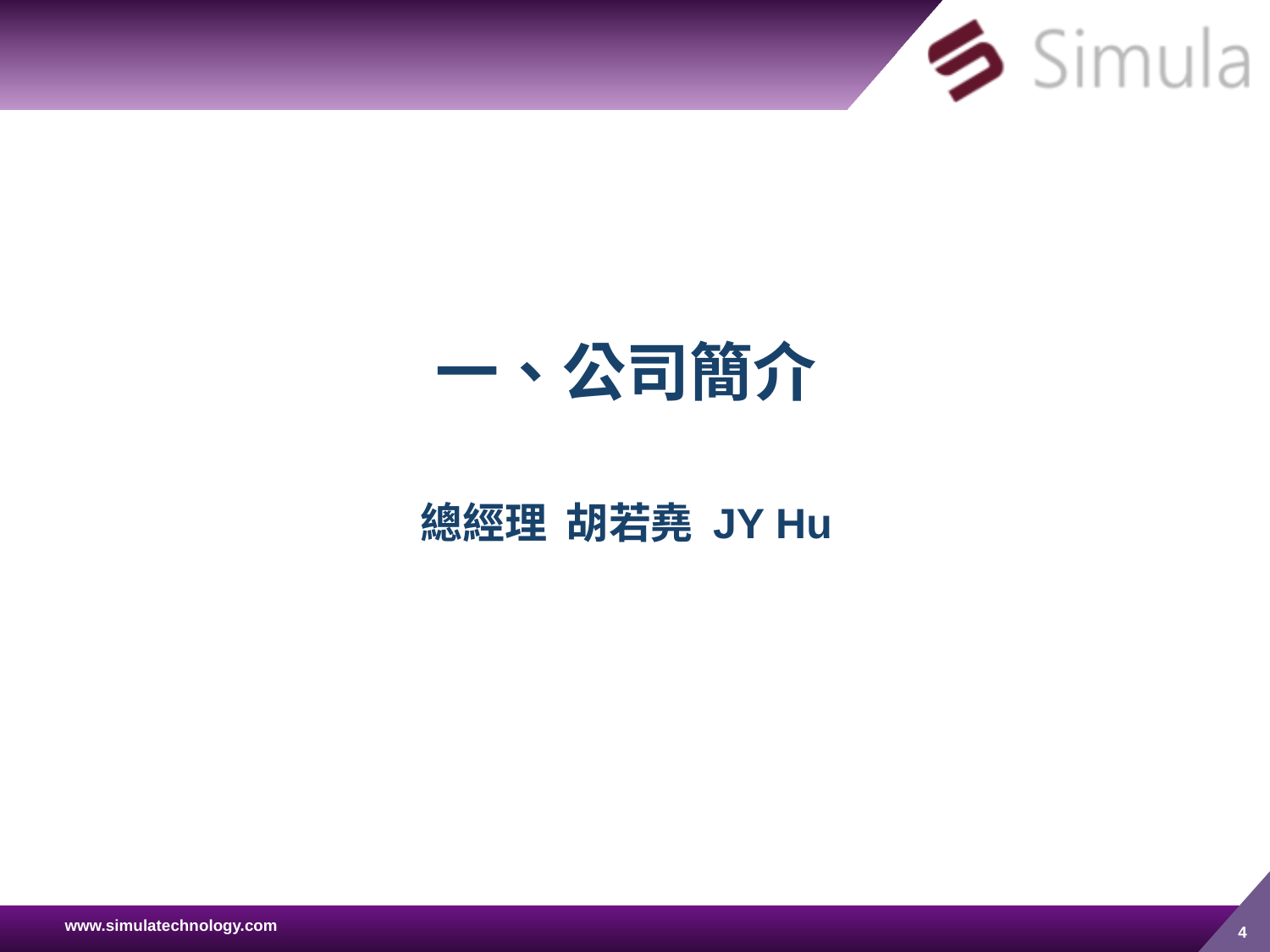

P&L - MoM

一、公司簡介

總經理  胡若堯 JY Hu

www.simulatechnology.com
4